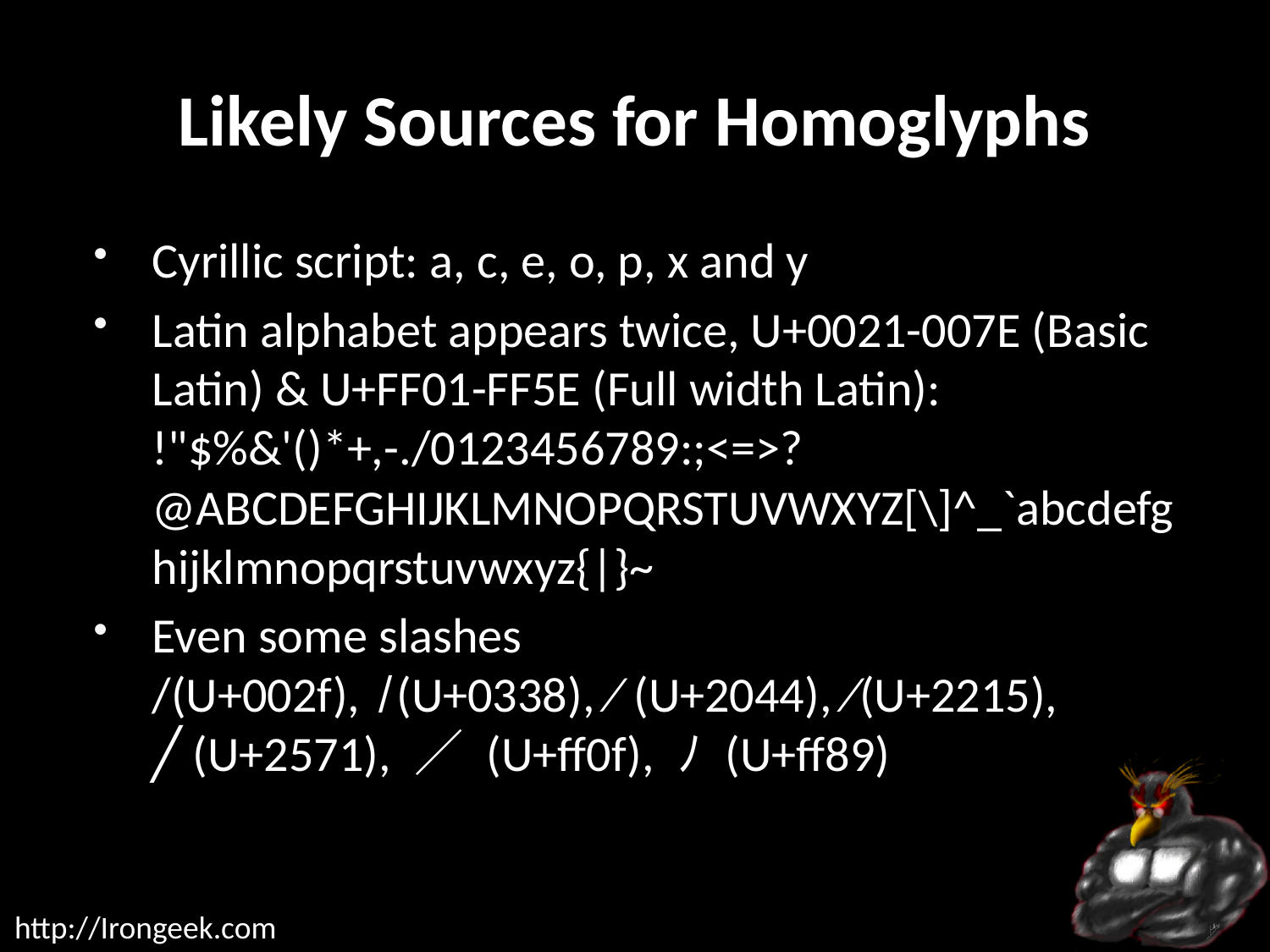

# Likely Sources for Homoglyphs
Cyrillic script: a, c, e, o, p, x and y
Latin alphabet appears twice, U+0021-007E (Basic Latin) & U+FF01-FF5E (Full width Latin):
!"$%&'()*+,-./0123456789:;<=>?@ABCDEFGHIJKLMNOPQRSTUVWXYZ[\]^_`abcdefghijklmnopqrstuvwxyz{|}~
Even some slashes
/(U+002f),  ̸ (U+0338), ⁄ (U+2044), ∕(U+2215),
╱ (U+2571), ／ (U+ff0f), ﾉ (U+ff89)